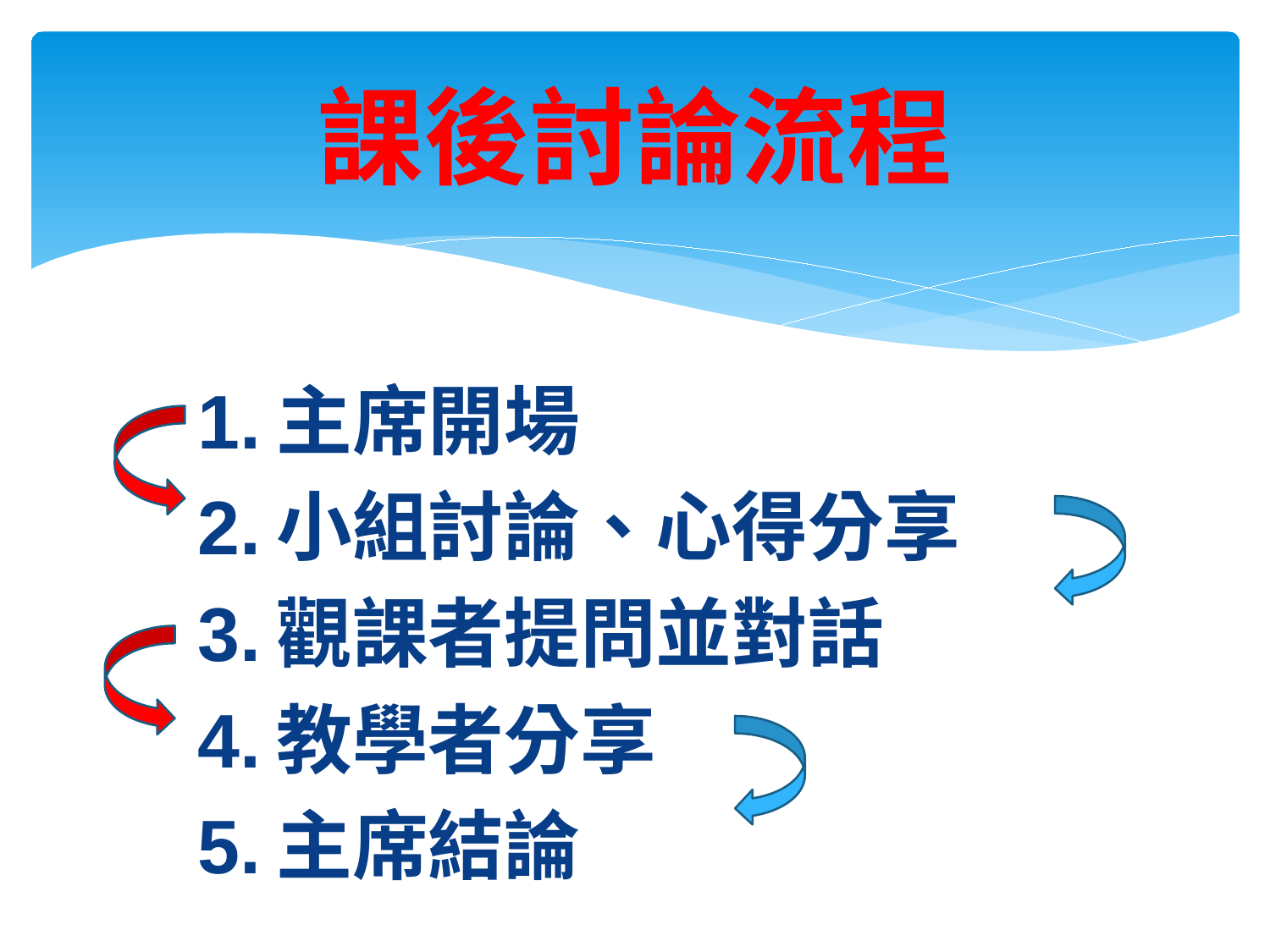

# 課後討論流程
1.主席開場
2.小組討論、心得分享
3.觀課者提問並對話
4.教學者分享
5.主席結論